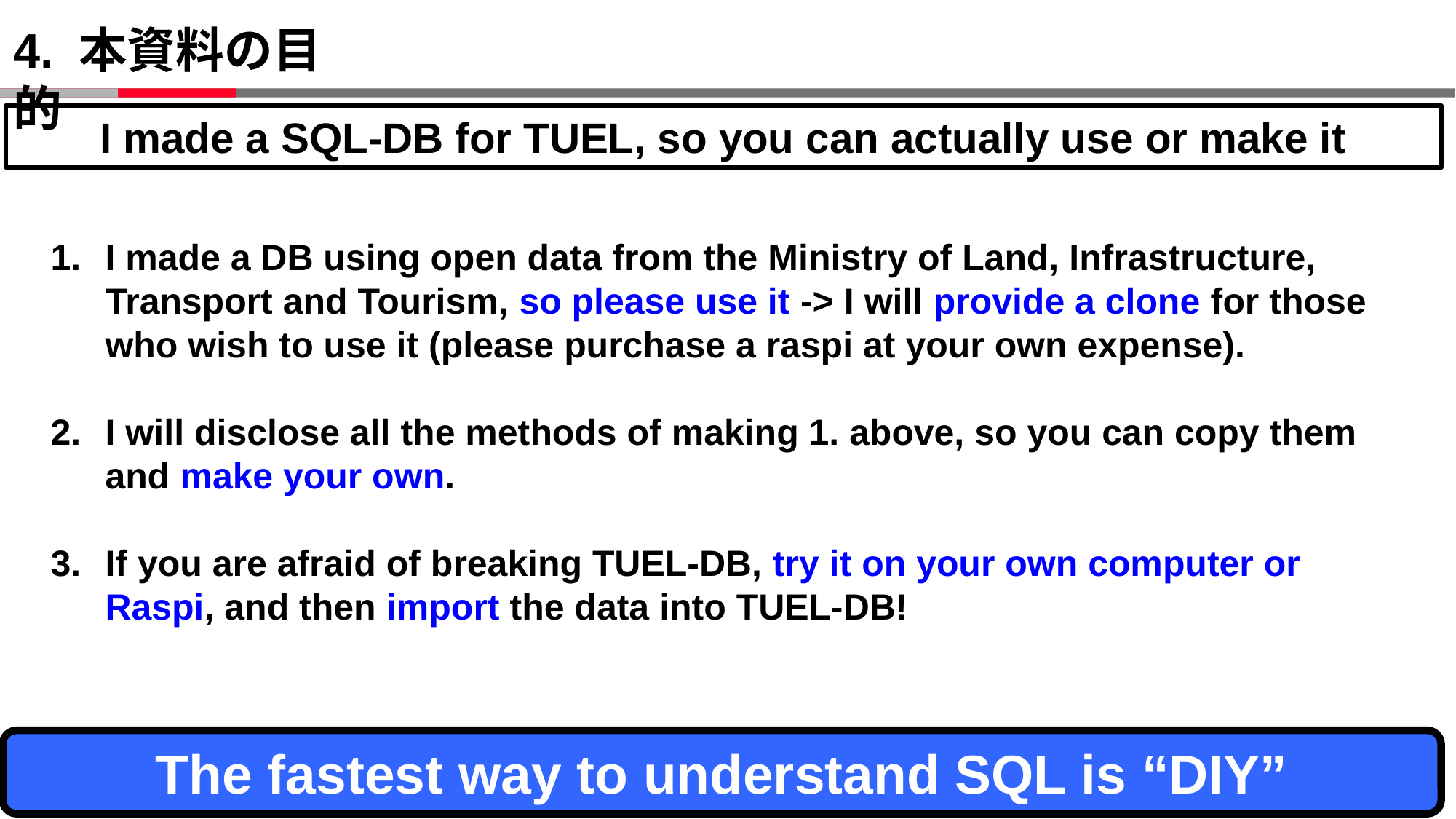

# 4. 本資料の目的
I made a SQL-DB for TUEL, so you can actually use or make it
I made a DB using open data from the Ministry of Land, Infrastructure, Transport and Tourism, so please use it -> I will provide a clone for those who wish to use it (please purchase a raspi at your own expense).

I will disclose all the methods of making 1. above, so you can copy them and make your own.

If you are afraid of breaking TUEL-DB, try it on your own computer or Raspi, and then import the data into TUEL-DB!
The fastest way to understand SQL is “DIY”